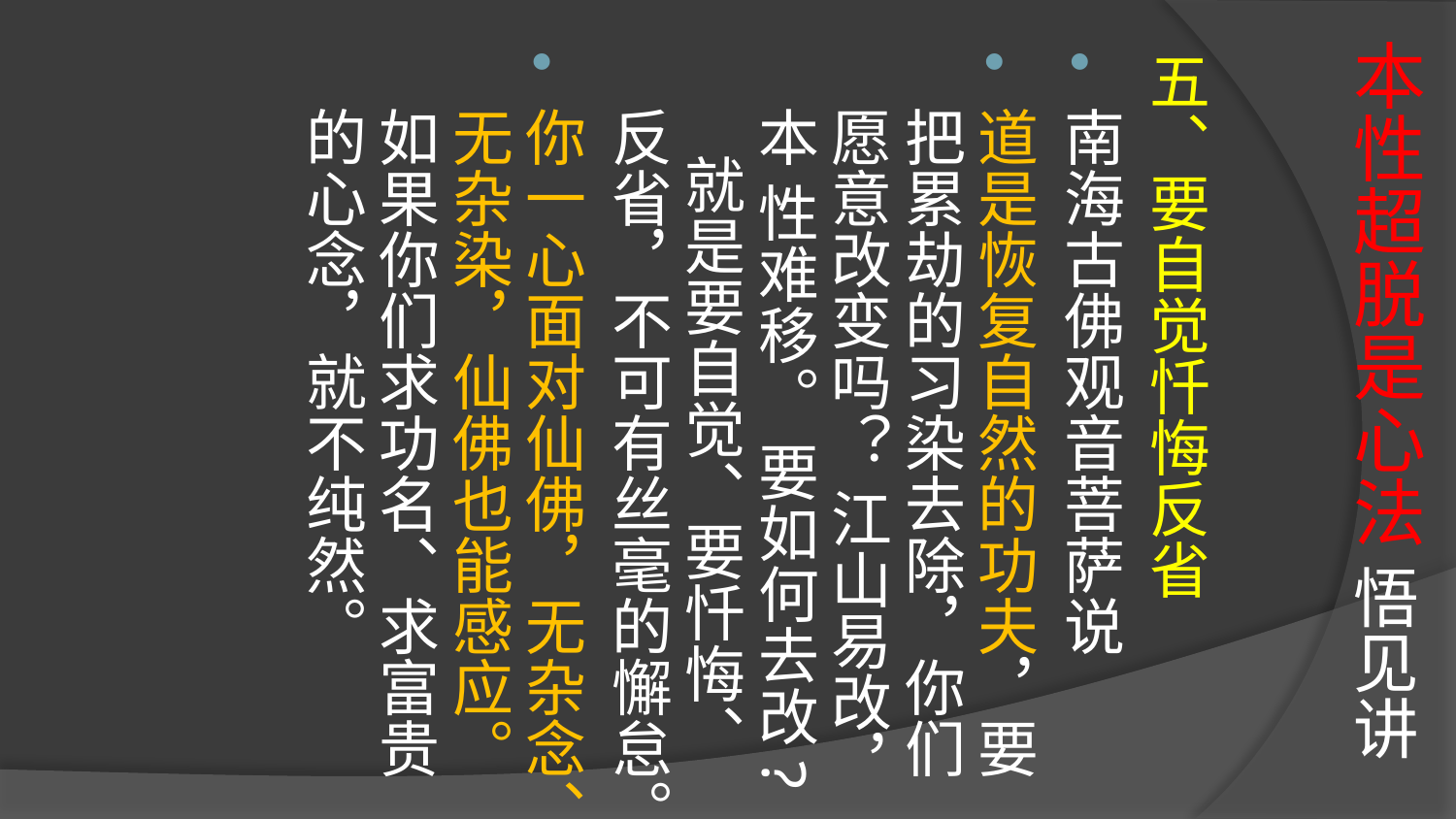

# 本性超脱是心法 悟见讲
五、要自觉忏悔反省
南海古佛观音菩萨说
道是恢复自然的功夫，要把累劫的习染去除，你们愿意改变吗？ 江山易改，本 性难移。 要如何去改? 就是要自觉、要忏悔、反省，不可有丝毫的懈怠。
你一心面对仙佛，无杂念、无杂染，仙佛也能感应。 如果你们求功名、求富贵的心念，就不纯然。